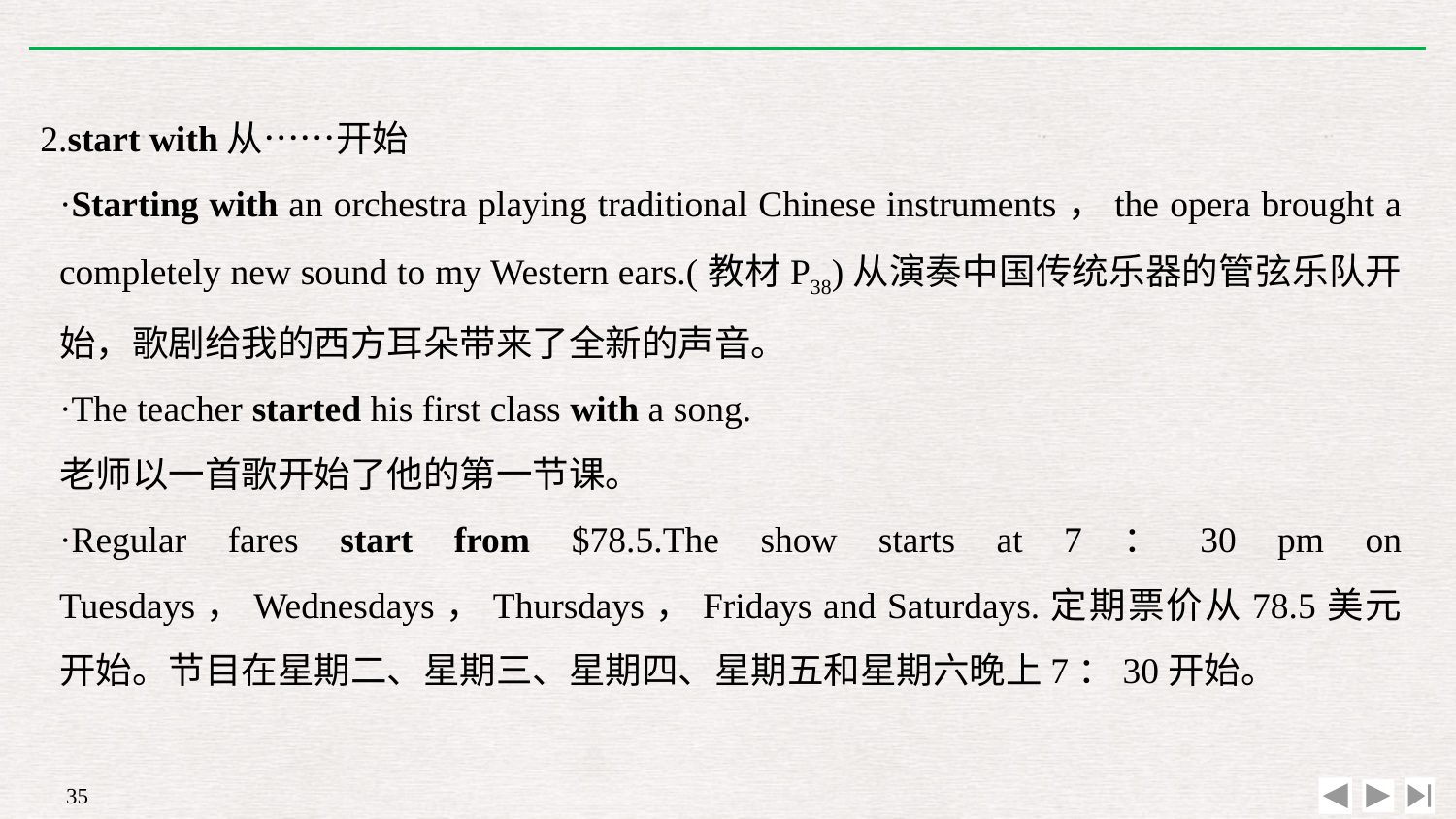

2.start with从……开始
·Starting with an orchestra playing traditional Chinese instruments，the opera brought a completely new sound to my Western ears.(教材P38)从演奏中国传统乐器的管弦乐队开始，歌剧给我的西方耳朵带来了全新的声音。
·The teacher started his first class with a song.
老师以一首歌开始了他的第一节课。
·Regular fares start from $78.5.The show starts at 7：30 pm on Tuesdays，Wednesdays，Thursdays，Fridays and Saturdays.定期票价从78.5美元开始。节目在星期二、星期三、星期四、星期五和星期六晚上7：30开始。